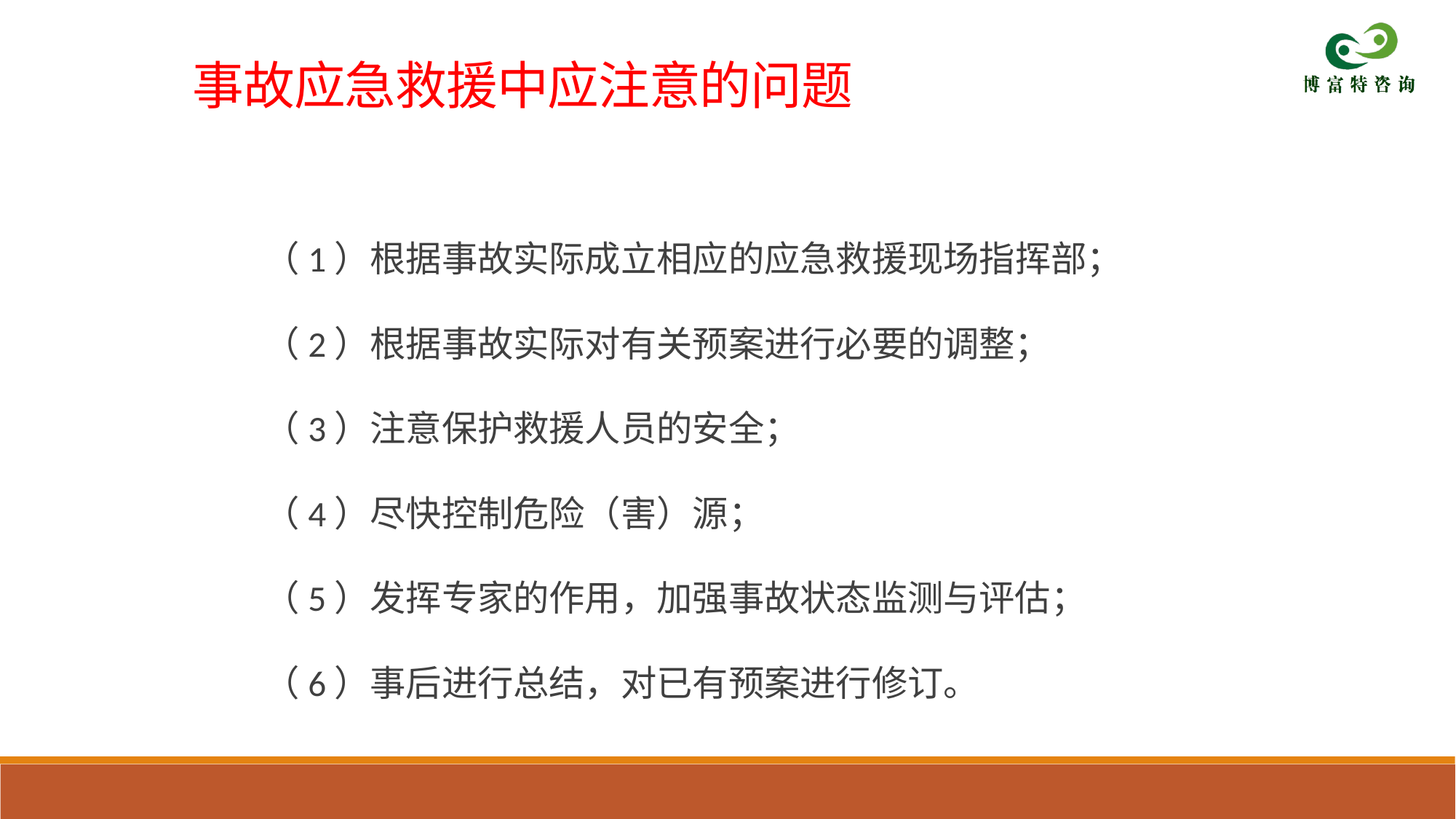

事故应急救援中应注意的问题
（1）根据事故实际成立相应的应急救援现场指挥部；
（2）根据事故实际对有关预案进行必要的调整；
（3）注意保护救援人员的安全；
（4）尽快控制危险（害）源；
（5）发挥专家的作用，加强事故状态监测与评估；
（6）事后进行总结，对已有预案进行修订。